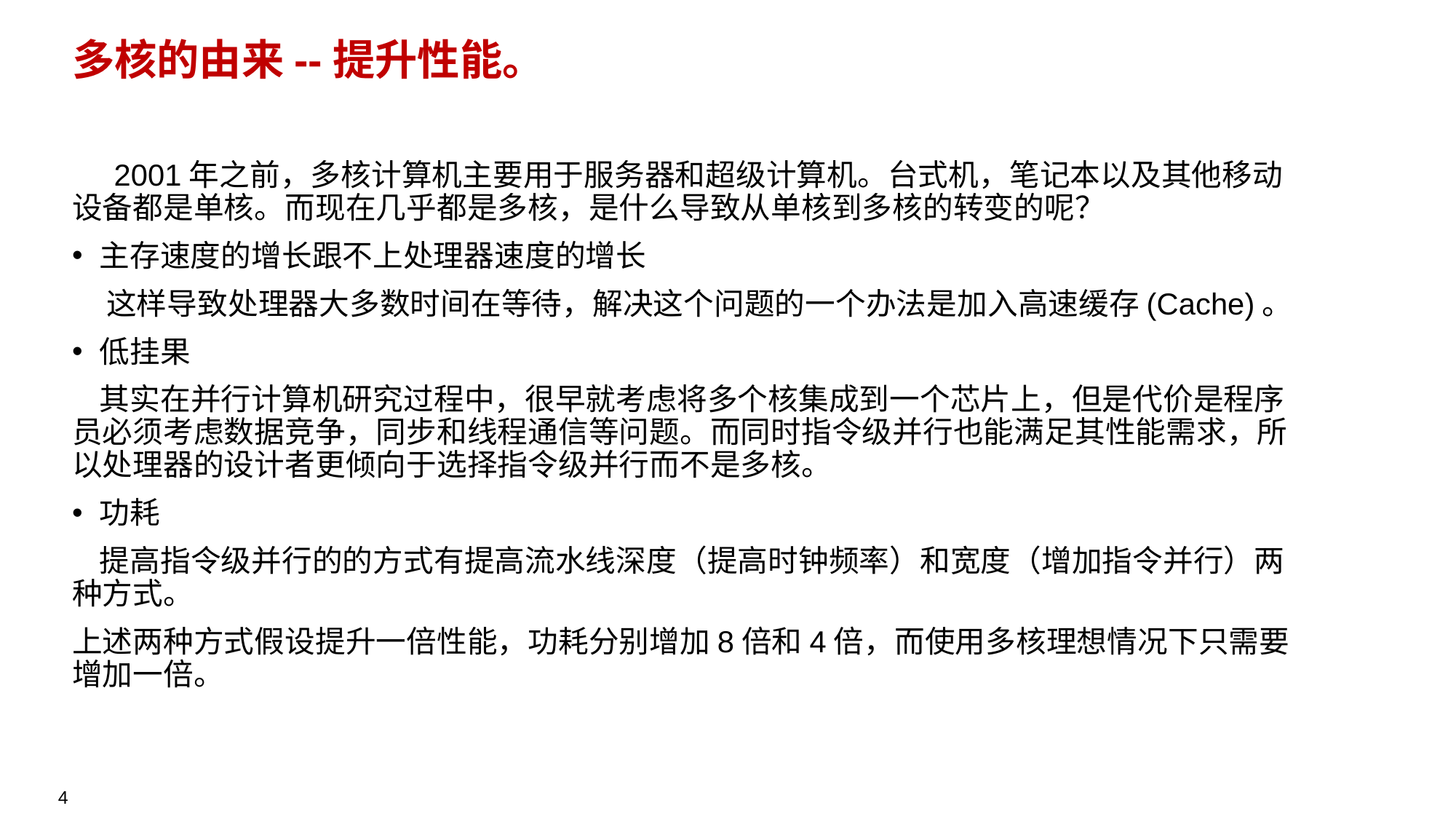

# 多核的由来--提升性能。
     2001年之前，多核计算机主要用于服务器和超级计算机。台式机，笔记本以及其他移动设备都是单核。而现在几乎都是多核，是什么导致从单核到多核的转变的呢？
主存速度的增长跟不上处理器速度的增长
    这样导致处理器大多数时间在等待，解决这个问题的一个办法是加入高速缓存(Cache)。
低挂果
   其实在并行计算机研究过程中，很早就考虑将多个核集成到一个芯片上，但是代价是程序员必须考虑数据竞争，同步和线程通信等问题。而同时指令级并行也能满足其性能需求，所以处理器的设计者更倾向于选择指令级并行而不是多核。
功耗
   提高指令级并行的的方式有提高流水线深度（提高时钟频率）和宽度（增加指令并行）两种方式。
上述两种方式假设提升一倍性能，功耗分别增加8倍和4倍，而使用多核理想情况下只需要增加一倍。